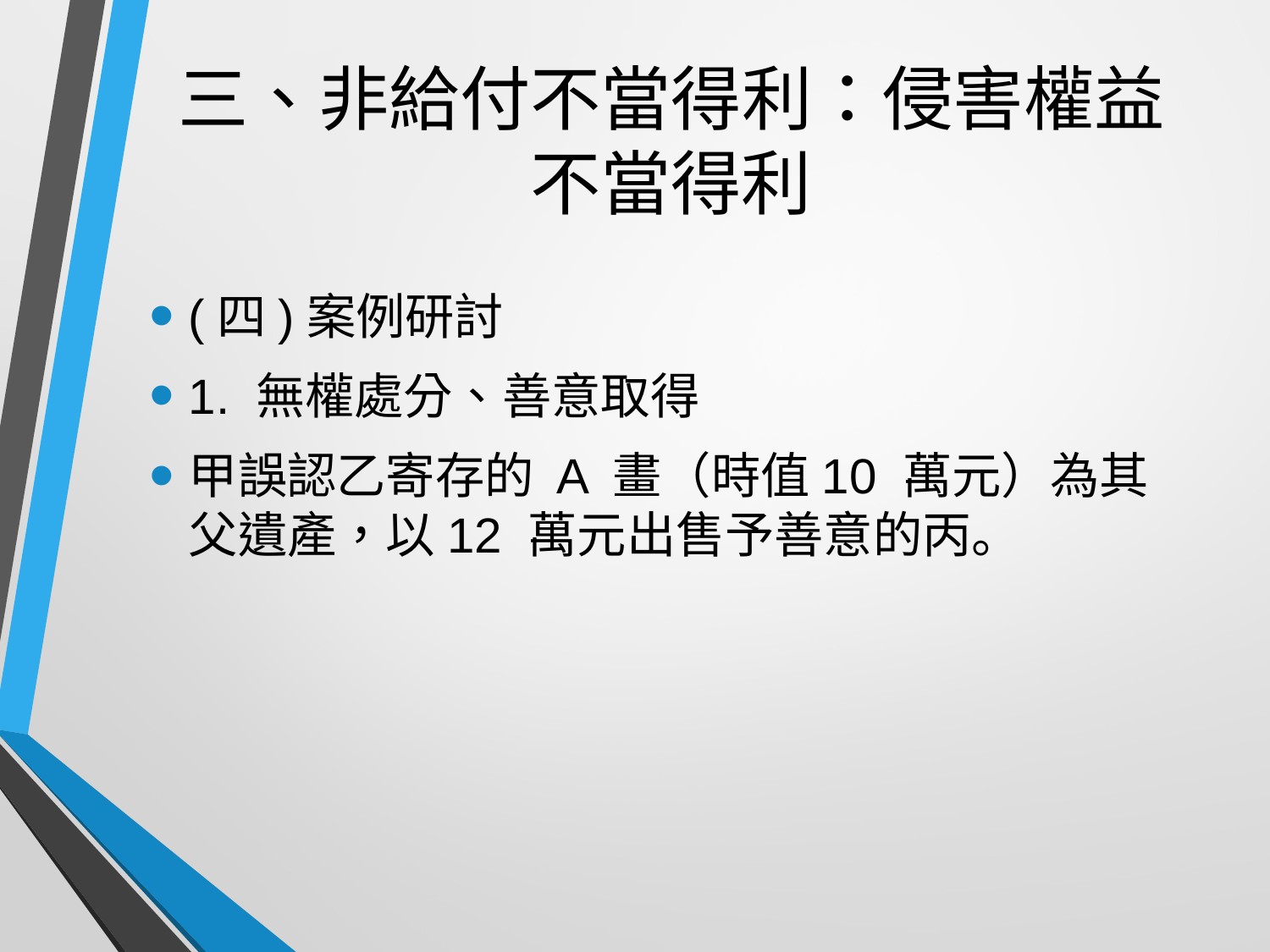

# 三、非給付不當得利：侵害權益不當得利
(四)案例研討
1. 無權處分、善意取得
甲誤認乙寄存的 A 畫（時值10 萬元）為其父遺產，以12 萬元出售予善意的丙。